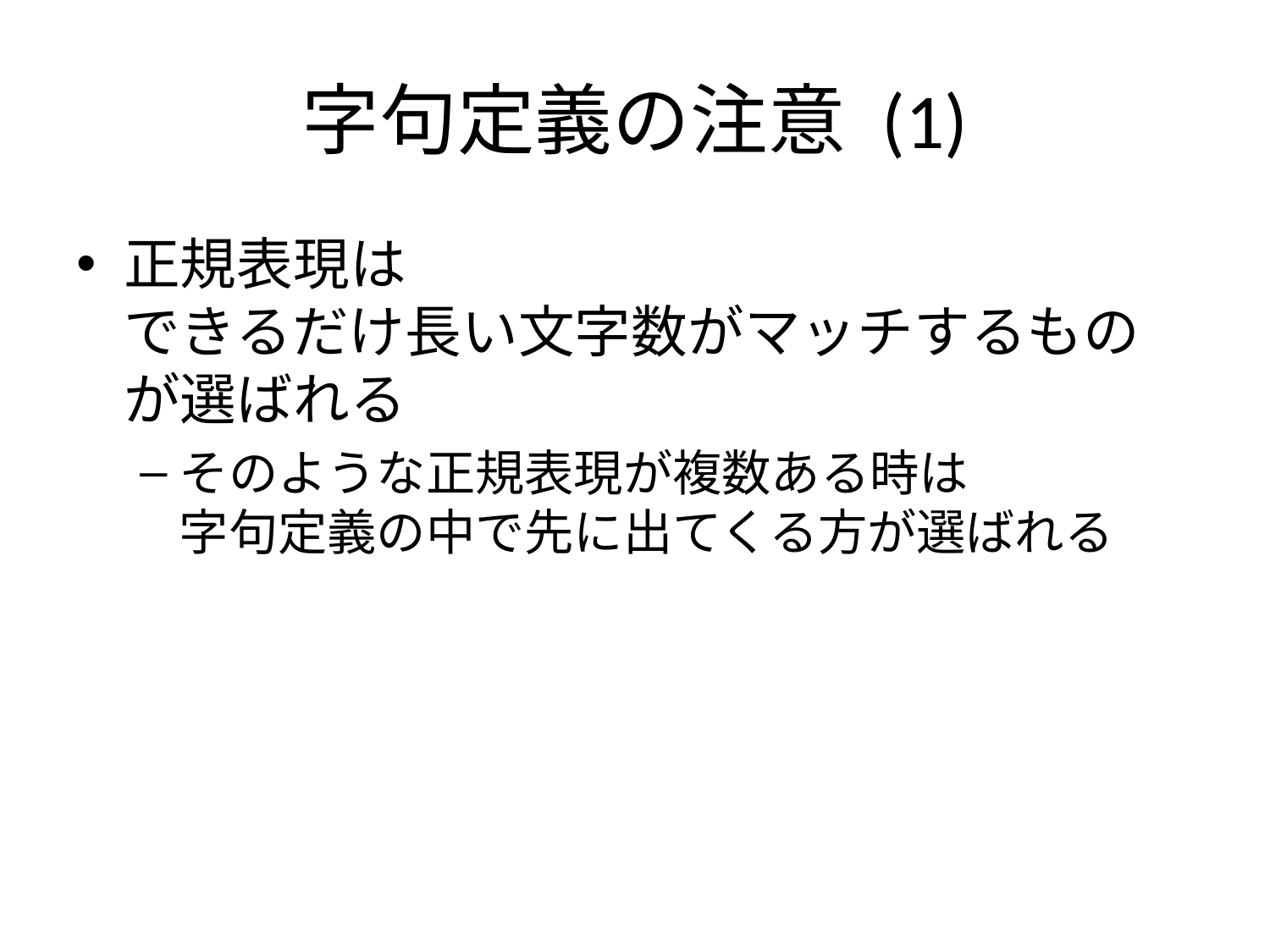

# 字句定義の注意 (1)
正規表現は
できるだけ長い文字数がマッチするもの
が選ばれる
そのような正規表現が複数ある時は
字句定義の中で先に出てくる方が選ばれる